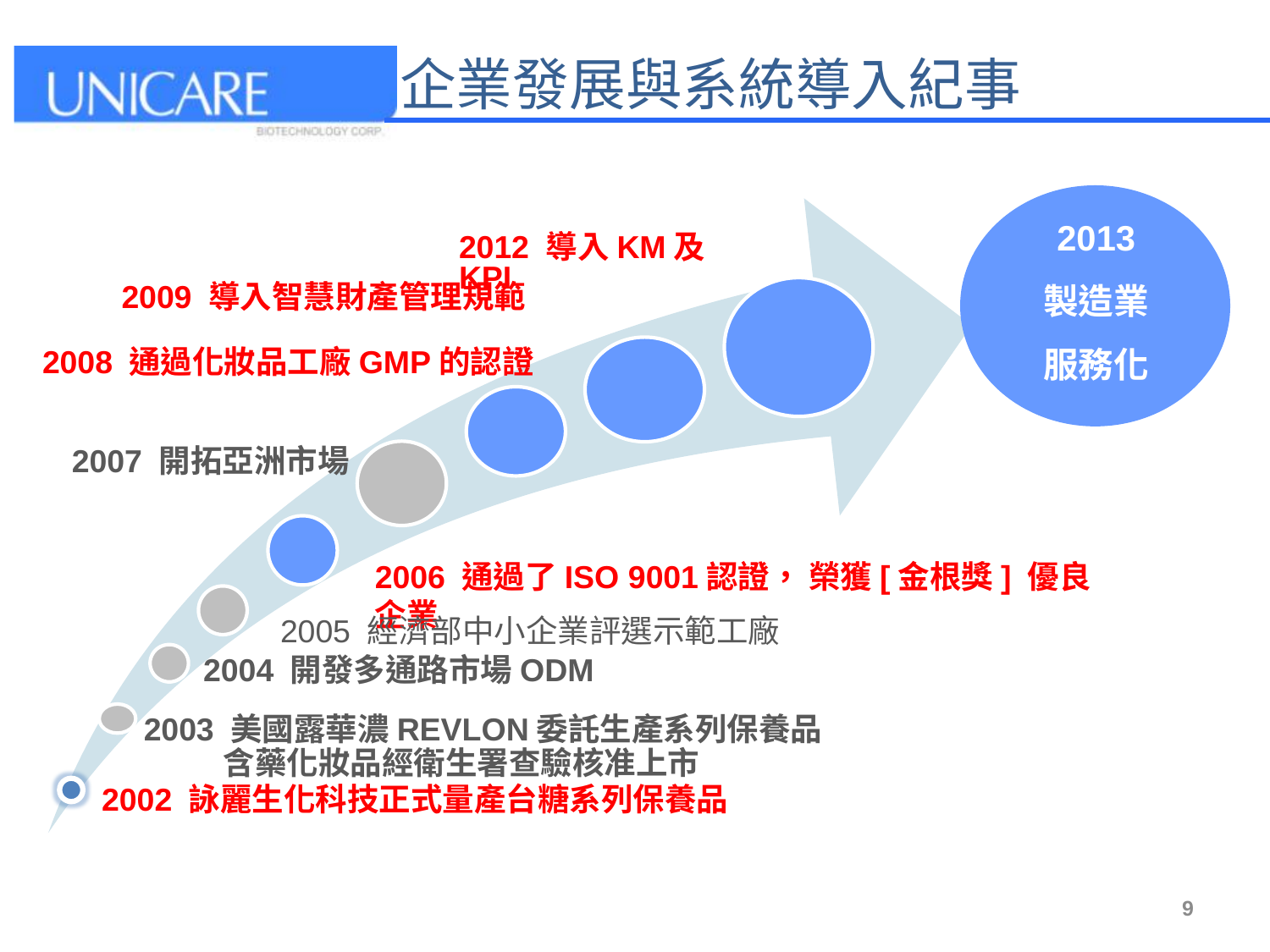

# 企業發展與系統導入紀事

2013
製造業
服務化
2002 詠麗生化科技正式量產台糖系列保養品
2003 美國露華濃REVLON委託生產系列保養品
          含藥化妝品經衛生署查驗核准上市
 2004 開發多通路市場ODM

2012 導入KM及KPI
2009 導入智慧財產管理規範

2008 通過化妝品工廠GMP的認證

2007 開拓亞洲市場

2006 通過了ISO 9001認證， 榮獲[金根獎] 優良企業
2005 經濟部中小企業評選示範工廠
9